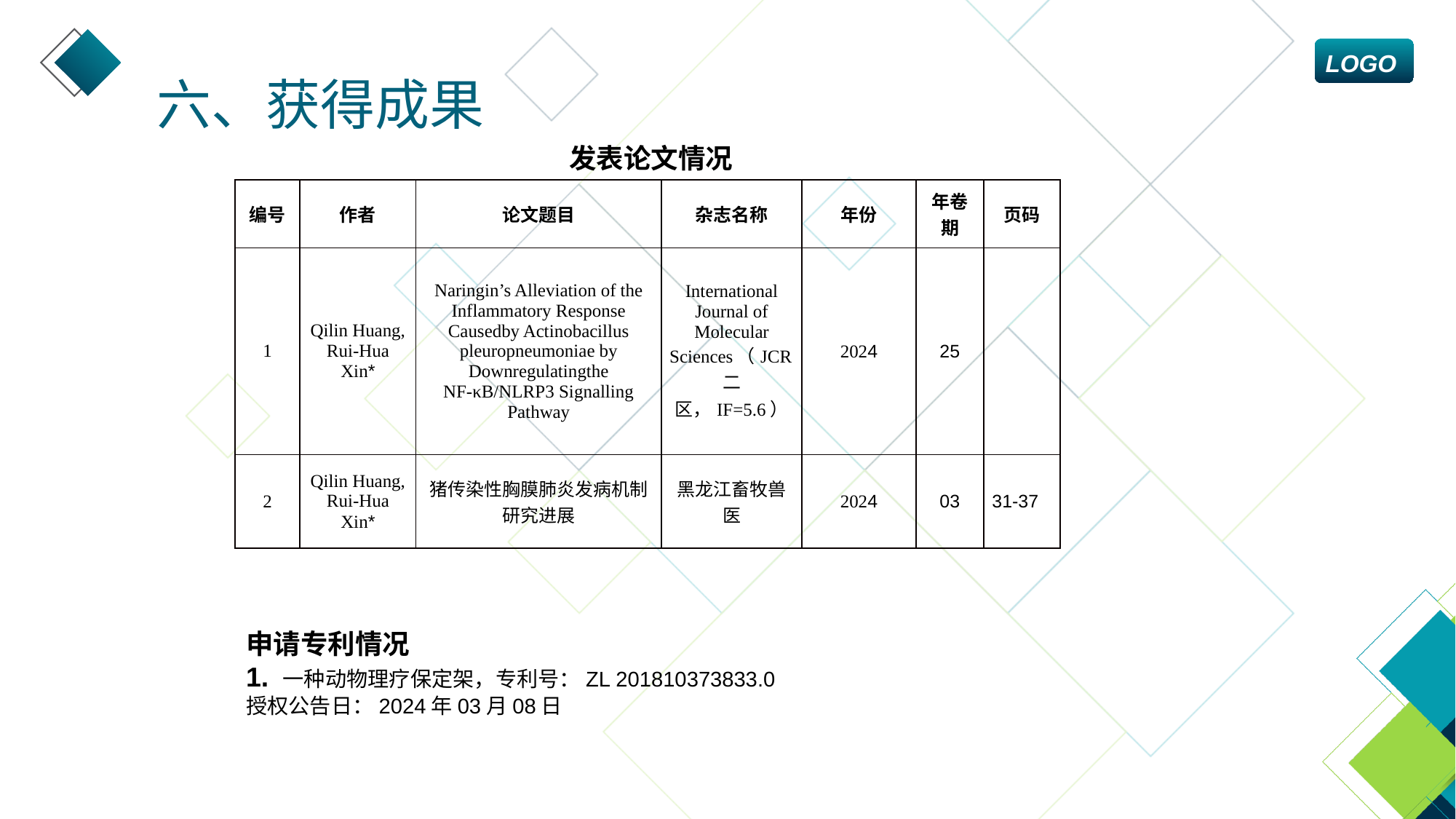

六、获得成果
发表论文情况
| 编号 | 作者 | 论文题目 | 杂志名称 | 年份 | 年卷期 | 页码 |
| --- | --- | --- | --- | --- | --- | --- |
| 1 | Qilin Huang, Rui-Hua Xin\* | Naringin’s Alleviation of the Inflammatory Response Causedby Actinobacillus pleuropneumoniae by Downregulatingthe NF-κB/NLRP3 Signalling Pathway | International Journal of Molecular Sciences（JCR二区，IF=5.6） | 2024 | 25 |  |
| 2 | Qilin Huang, Rui-Hua Xin\* | 猪传染性胸膜肺炎发病机制研究进展 | 黑龙江畜牧兽医 | 2024 | 03 | 31-37 |
申请专利情况1. 一种动物理疗保定架，专利号：ZL 201810373833.0授权公告日：2024年03月08日